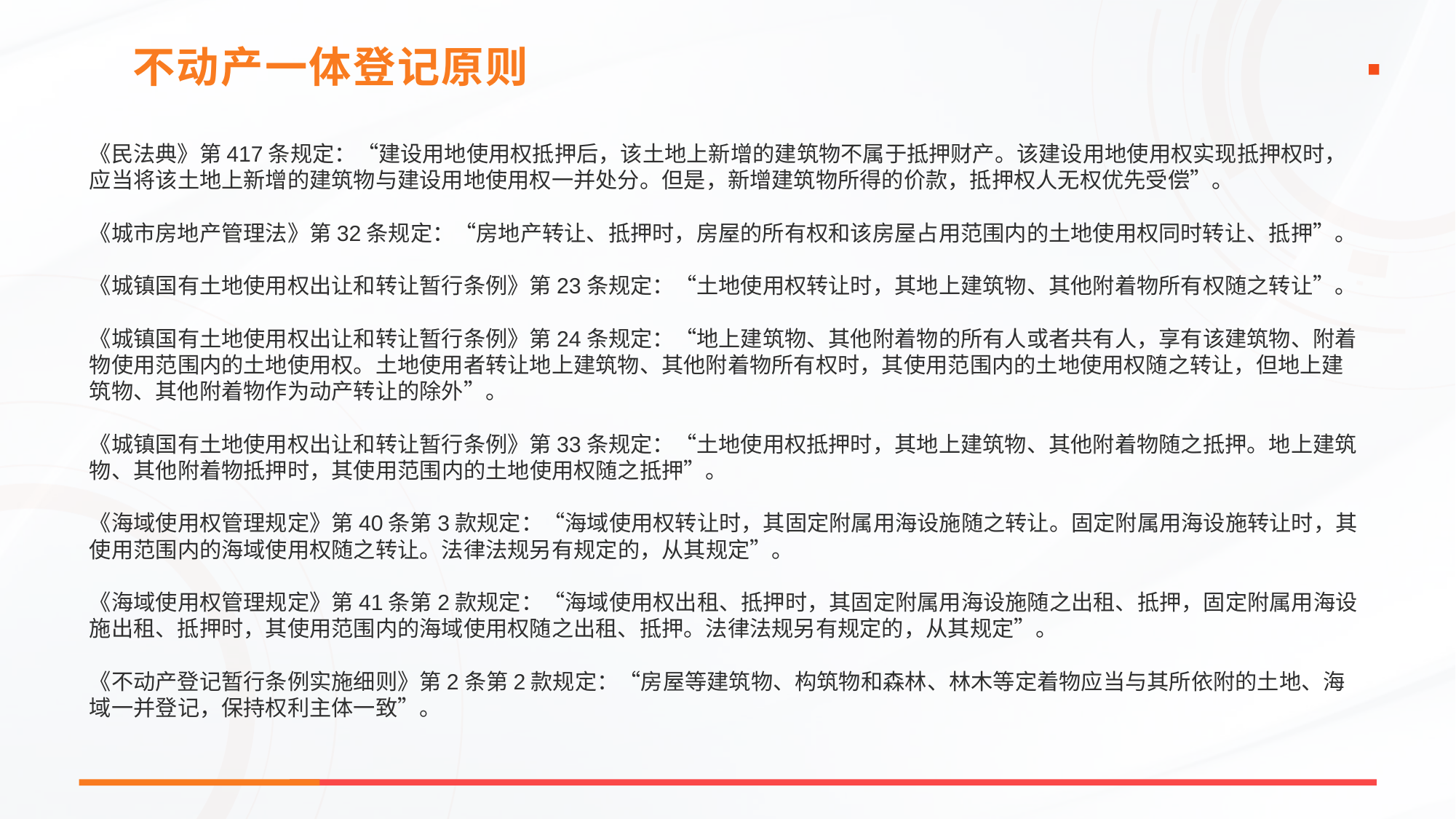

不动产一体登记原则
《民法典》第417条规定：“建设用地使用权抵押后，该土地上新增的建筑物不属于抵押财产。该建设用地使用权实现抵押权时，应当将该土地上新增的建筑物与建设用地使用权一并处分。但是，新增建筑物所得的价款，抵押权人无权优先受偿”。

《城市房地产管理法》第32条规定：“房地产转让、抵押时，房屋的所有权和该房屋占用范围内的土地使用权同时转让、抵押”。

《城镇国有土地使用权出让和转让暂行条例》第23条规定：“土地使用权转让时，其地上建筑物、其他附着物所有权随之转让”。

《城镇国有土地使用权出让和转让暂行条例》第24条规定：“地上建筑物、其他附着物的所有人或者共有人，享有该建筑物、附着物使用范围内的土地使用权。土地使用者转让地上建筑物、其他附着物所有权时，其使用范围内的土地使用权随之转让，但地上建筑物、其他附着物作为动产转让的除外”。

《城镇国有土地使用权出让和转让暂行条例》第33条规定：“土地使用权抵押时，其地上建筑物、其他附着物随之抵押。地上建筑物、其他附着物抵押时，其使用范围内的土地使用权随之抵押”。

《海域使用权管理规定》第40条第3款规定：“海域使用权转让时，其固定附属用海设施随之转让。固定附属用海设施转让时，其使用范围内的海域使用权随之转让。法律法规另有规定的，从其规定”。

《海域使用权管理规定》第41条第2款规定：“海域使用权出租、抵押时，其固定附属用海设施随之出租、抵押，固定附属用海设施出租、抵押时，其使用范围内的海域使用权随之出租、抵押。法律法规另有规定的，从其规定”。

《不动产登记暂行条例实施细则》第2条第2款规定：“房屋等建筑物、构筑物和森林、林木等定着物应当与其所依附的土地、海域一并登记，保持权利主体一致”。